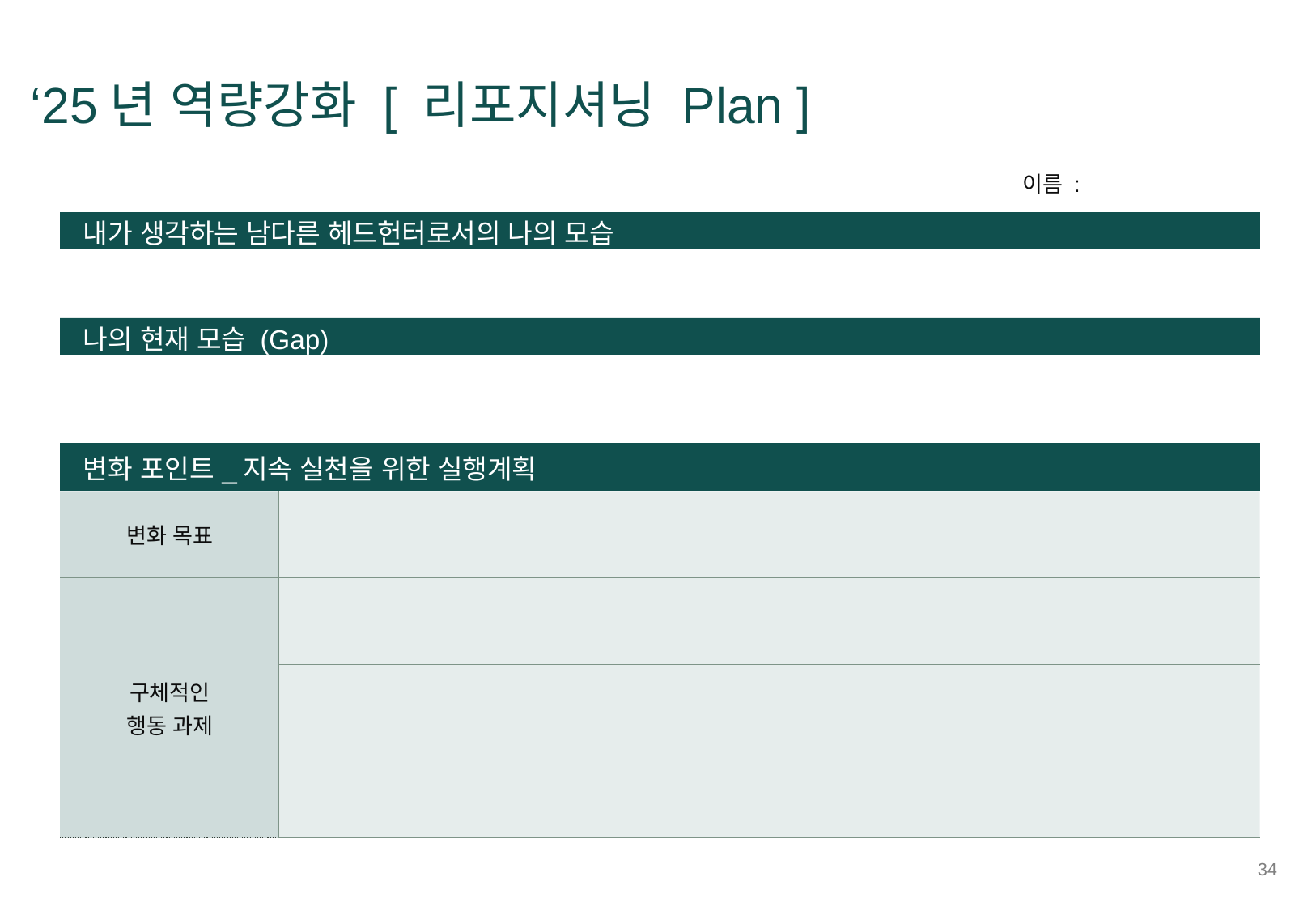

‘25년 역량강화 [ 리포지셔닝 Plan ]
이름 :
내가 생각하는 남다른 헤드헌터로서의 나의 모습
나의 현재 모습 (Gap)
| 변화 포인트\_지속 실천을 위한 실행계획 |  |
| --- | --- |
| 변화 목표 |  |
| 구체적인 행동 과제 |  |
|  |  |
|  |  |
34